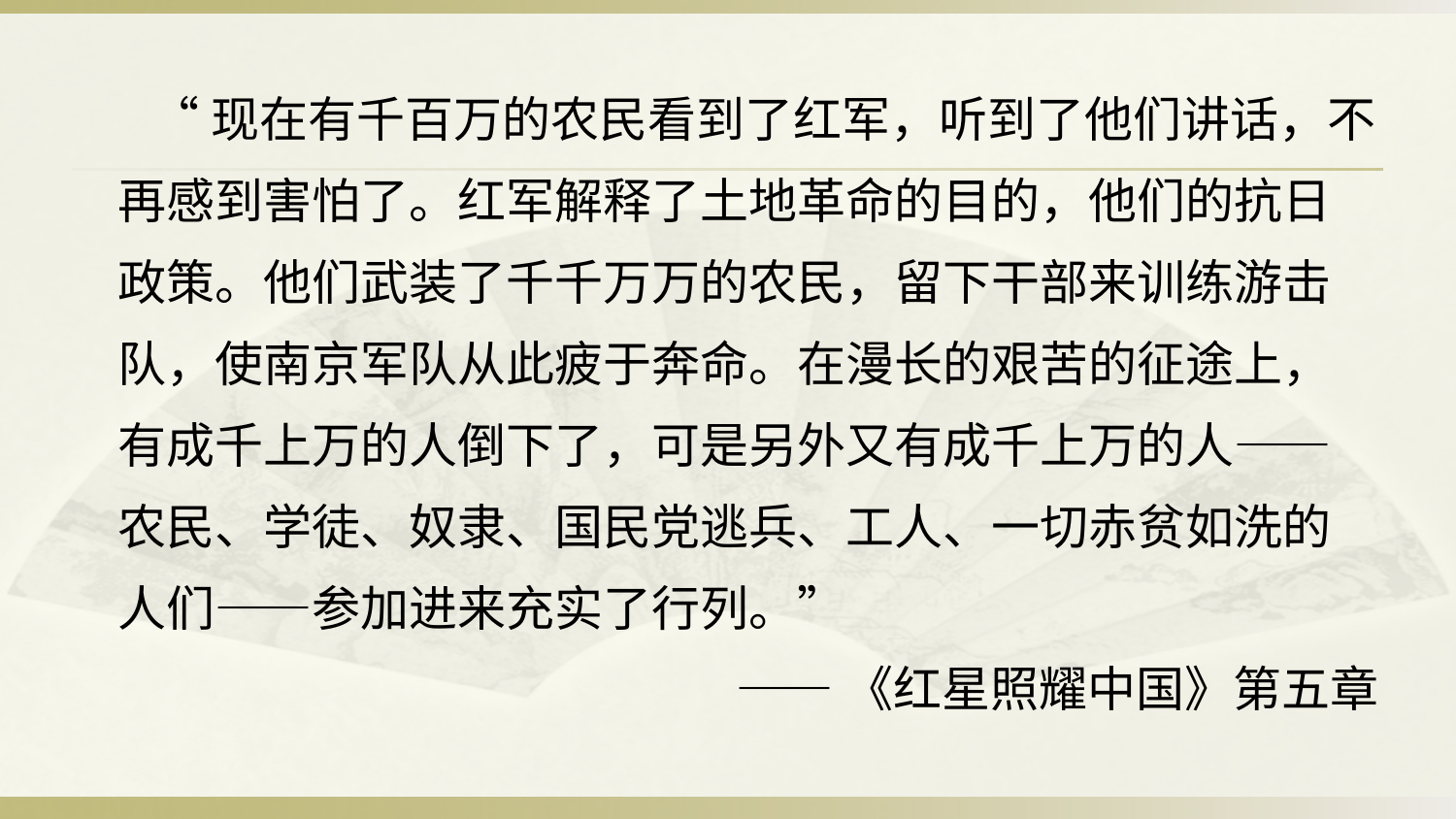

“现在有千百万的农民看到了红军，听到了他们讲话，不再感到害怕了。红军解释了土地革命的目的，他们的抗日政策。他们武装了千千万万的农民，留下干部来训练游击队，使南京军队从此疲于奔命。在漫长的艰苦的征途上，有成千上万的人倒下了，可是另外又有成千上万的人——农民、学徒、奴隶、国民党逃兵、工人、一切赤贫如洗的人们——参加进来充实了行列。”
——《红星照耀中国》第五章